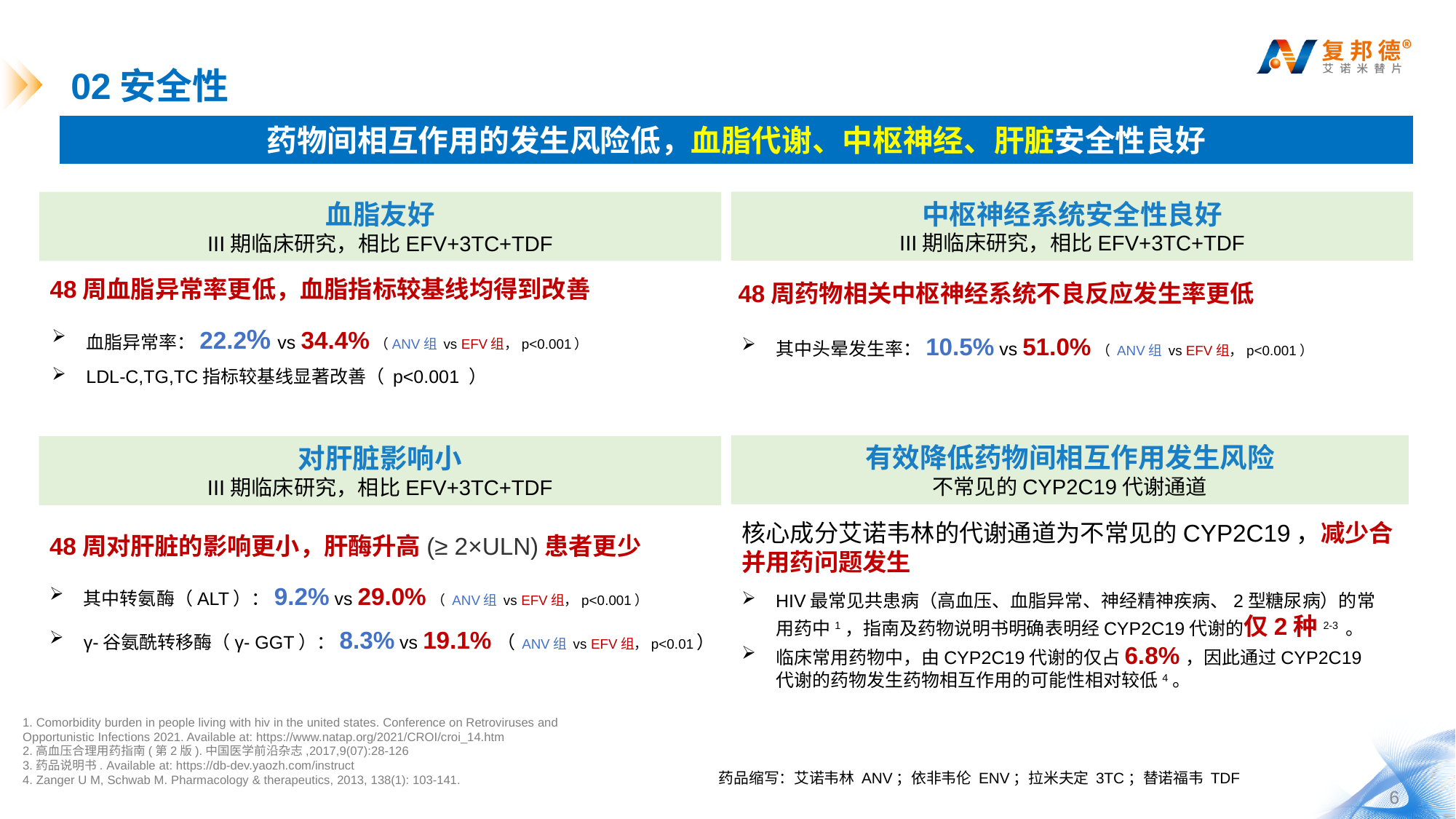

# 02安全性
药物间相互作用的发生风险低，血脂代谢、中枢神经、肝脏安全性良好
中枢神经系统安全性良好
III期临床研究，相比EFV+3TC+TDF
48周药物相关中枢神经系统不良反应发生率更低
其中头晕发生率：10.5% vs 51.0%（ ANV组 vs EFV组，p<0.001）
血脂友好
III期临床研究，相比EFV+3TC+TDF
48周血脂异常率更低，血脂指标较基线均得到改善
血脂异常率：22.2% vs 34.4%（ANV组 vs EFV组，p<0.001）
LDL-C,TG,TC指标较基线显著改善（ p<0.001 ）
有效降低药物间相互作用发生风险
不常见的CYP2C19代谢通道
核心成分艾诺韦林的代谢通道为不常见的CYP2C19，减少合并用药问题发生

HIV最常见共患病（高血压、血脂异常、神经精神疾病、2型糖尿病）的常用药中1，指南及药物说明书明确表明经CYP2C19代谢的仅2种2-3 。
临床常用药物中，由CYP2C19代谢的仅占6.8%，因此通过CYP2C19代谢的药物发生药物相互作用的可能性相对较低4。
对肝脏影响小
III期临床研究，相比EFV+3TC+TDF
48周对肝脏的影响更小，肝酶升高(≥ 2×ULN)患者更少
其中转氨酶（ALT）：9.2% vs 29.0%（ ANV组 vs EFV组，p<0.001）
γ-谷氨酰转移酶（γ- GGT）：8.3% vs 19.1%（ ANV组 vs EFV组，p<0.01）
1. Comorbidity burden in people living with hiv in the united states. Conference on Retroviruses and Opportunistic Infections 2021. Available at: https://www.natap.org/2021/CROI/croi_14.htm
2.高血压合理用药指南(第2版).中国医学前沿杂志,2017,9(07):28-126
3.药品说明书. Available at: https://db-dev.yaozh.com/instruct
4. Zanger U M, Schwab M. Pharmacology & therapeutics, 2013, 138(1): 103-141.
药品缩写：艾诺韦林 ANV；依非韦伦 ENV；拉米夫定 3TC；替诺福韦 TDF
6